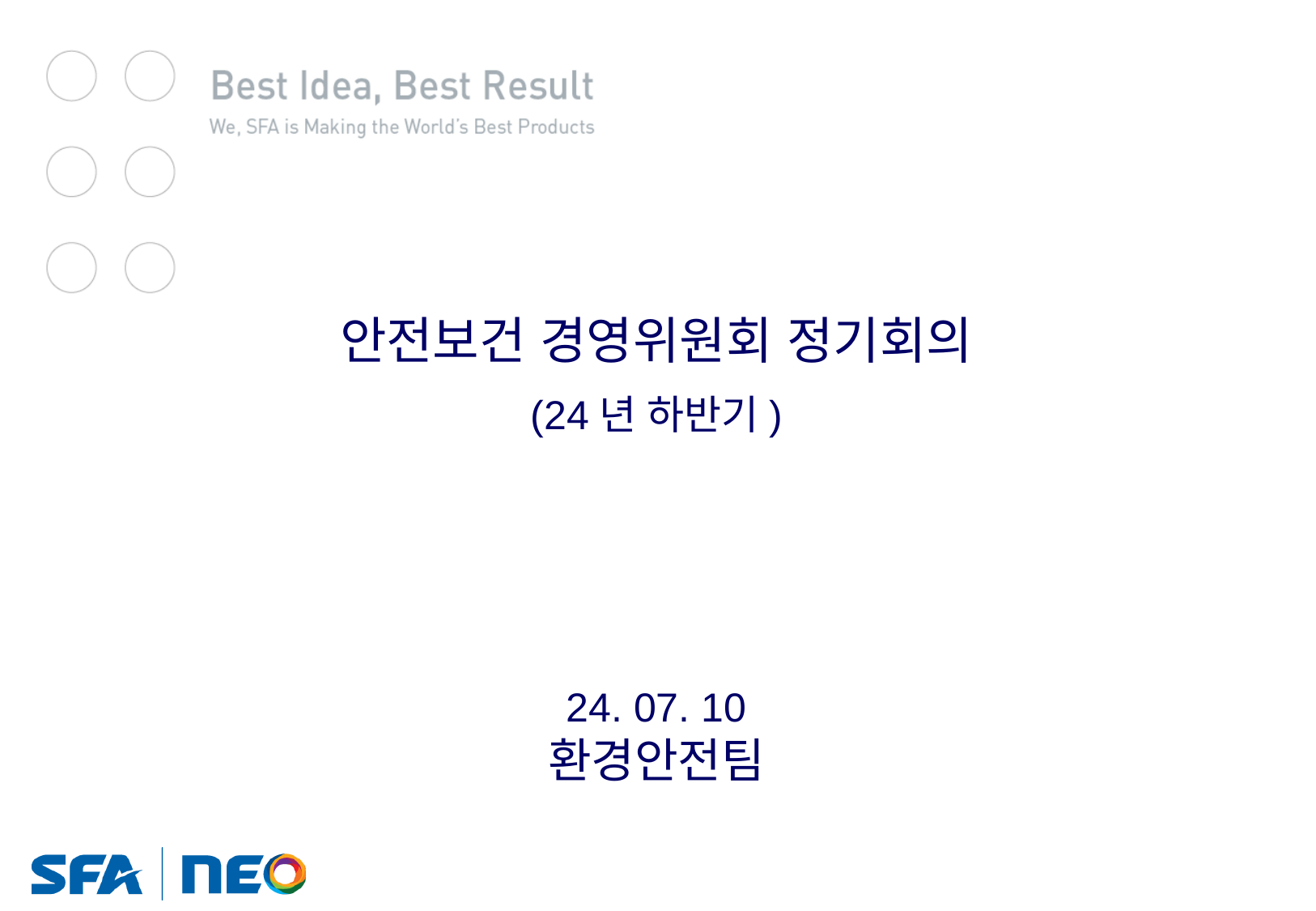

안전보건 경영위원회 정기회의
(24년 하반기)
24. 07. 10
환경안전팀